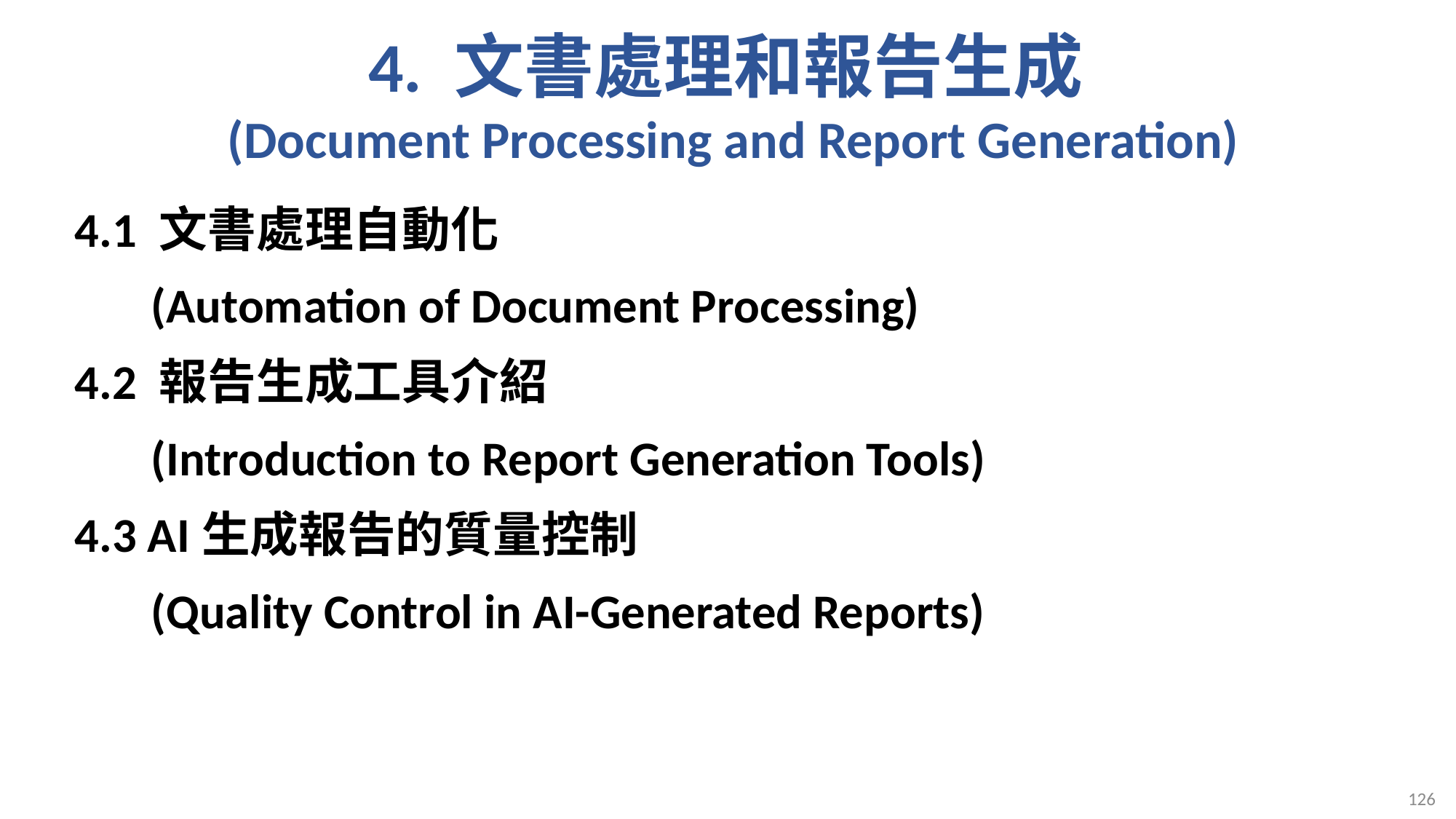

# 4. 文書處理和報告生成 (Document Processing and Report Generation)
4.1 文書處理自動化
       (Automation of Document Processing)
4.2 報告生成工具介紹
       (Introduction to Report Generation Tools)
4.3 AI生成報告的質量控制
       (Quality Control in AI-Generated Reports)
126